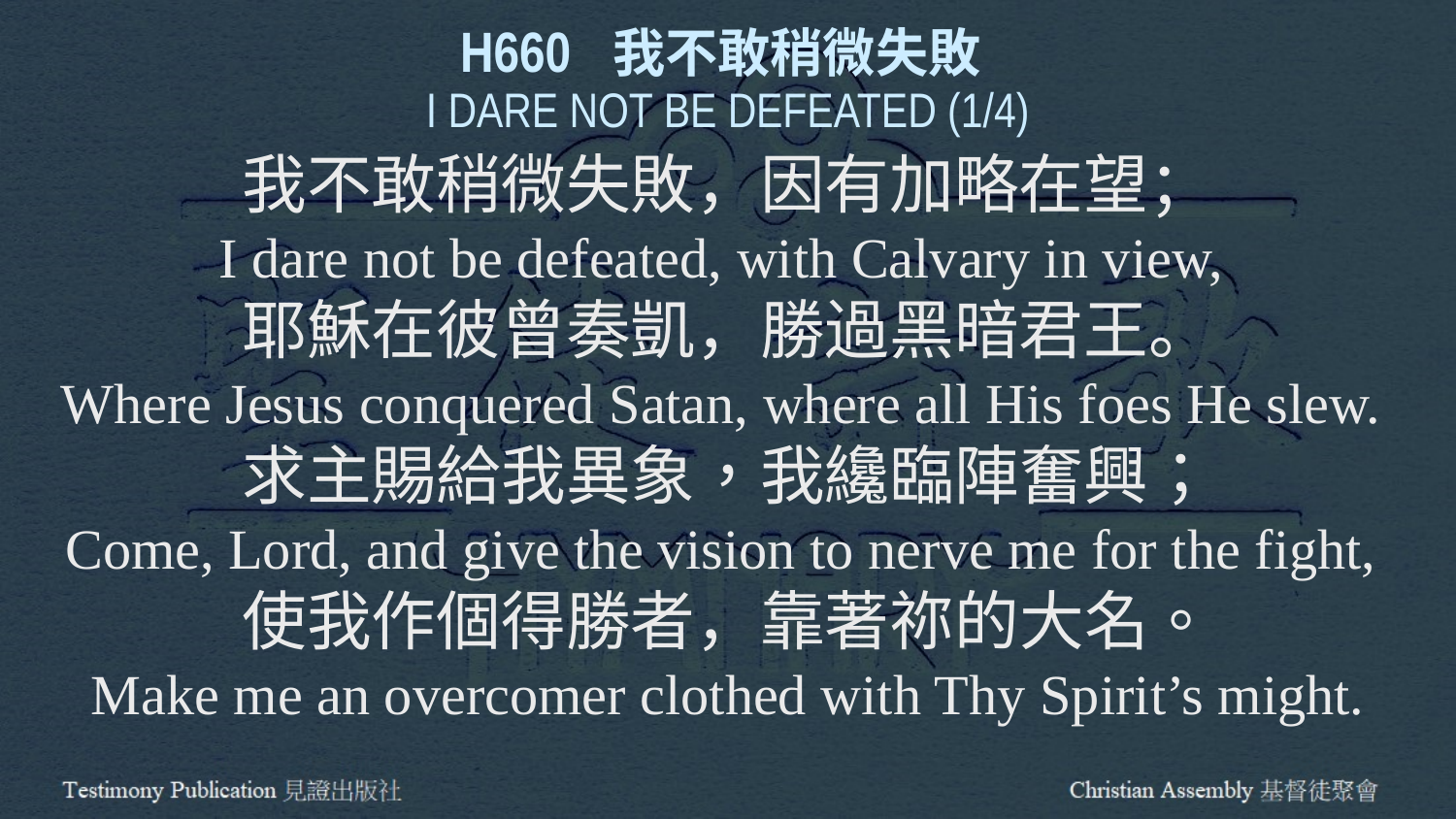

H660  我不敢稍微失敗
I DARE NOT BE DEFEATED (1/4)
我不敢稍微失敗，因有加略在望；
I dare not be defeated, with Calvary in view,
耶穌在彼曾奏凱，勝過黑暗君王。
Where Jesus conquered Satan, where all His foes He slew.
求主賜給我異象，我纔臨陣奮興；
Come, Lord, and give the vision to nerve me for the fight,
使我作個得勝者，靠著祢的大名。
Make me an overcomer clothed with Thy Spirit’s might.